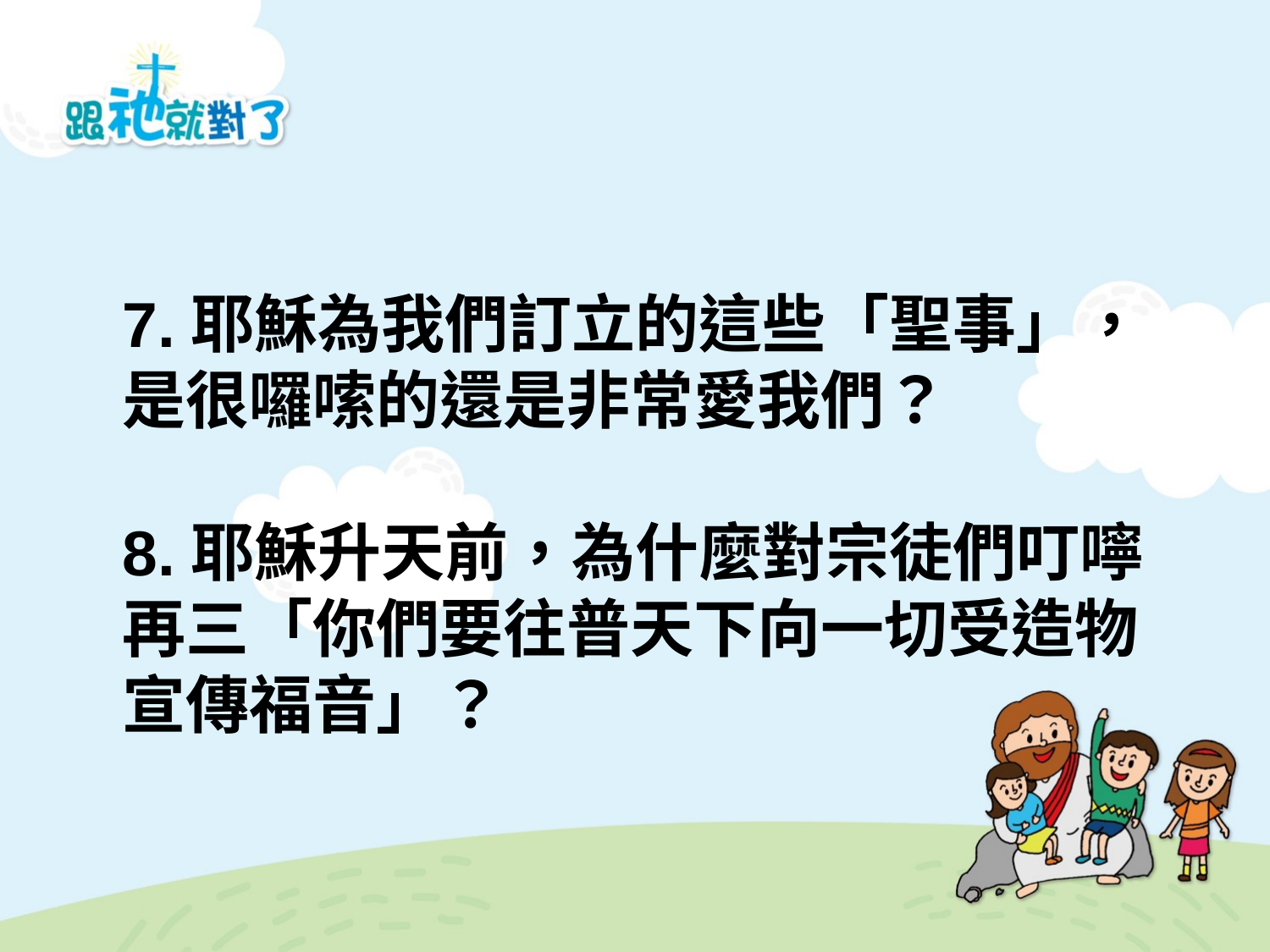

7.耶穌為我們訂立的這些「聖事」，是很囉嗦的還是非常愛我們？

8.耶穌升天前，為什麼對宗徒們叮嚀再三「你們要往普天下向一切受造物宣傳福音」？